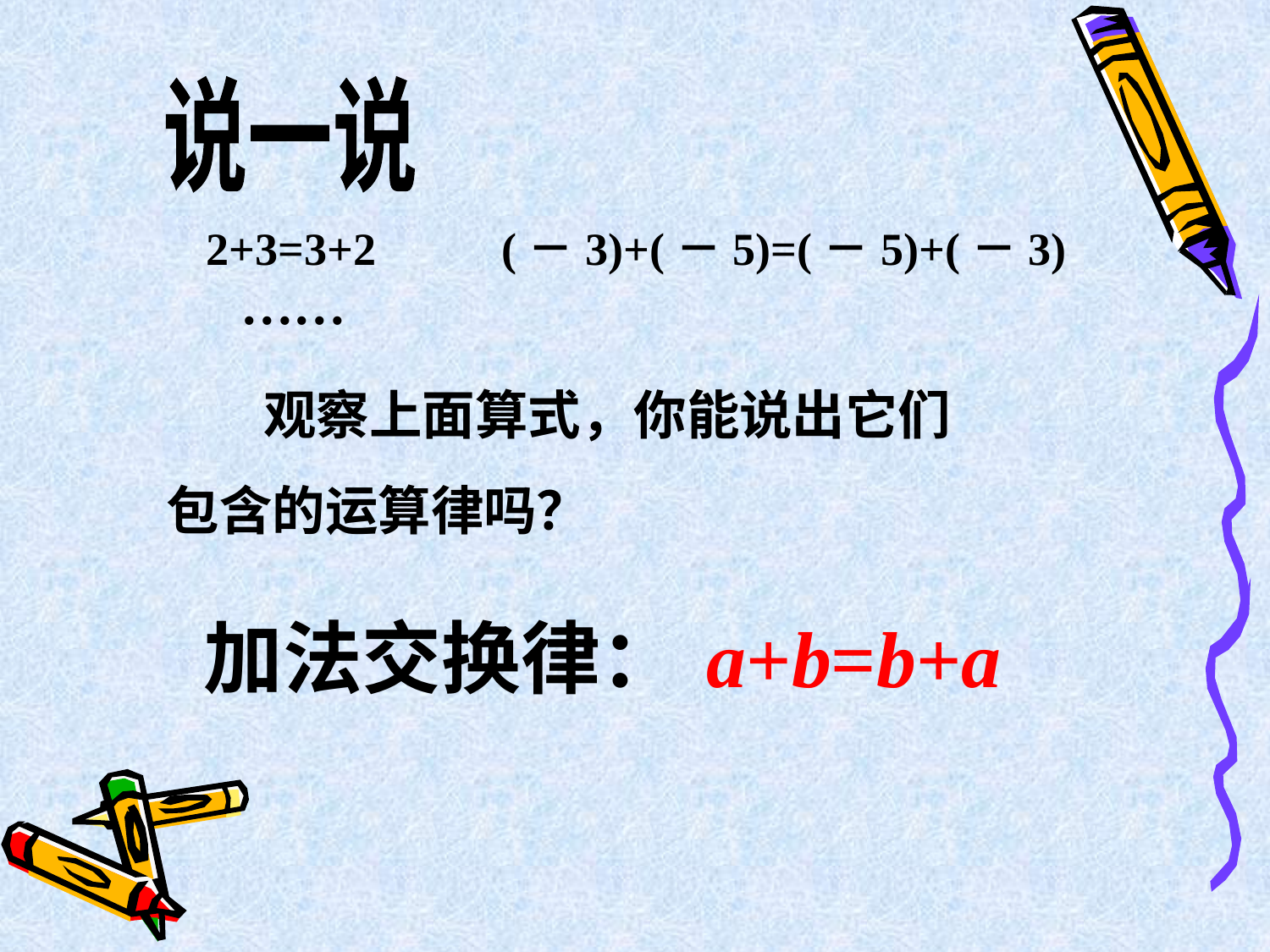

说一说
2+3=3+2
(－3)+(－5)=(－5)+(－3)
……
       观察上面算式，你能说出它们

包含的运算律吗？
加法交换律：
a+b=b+a